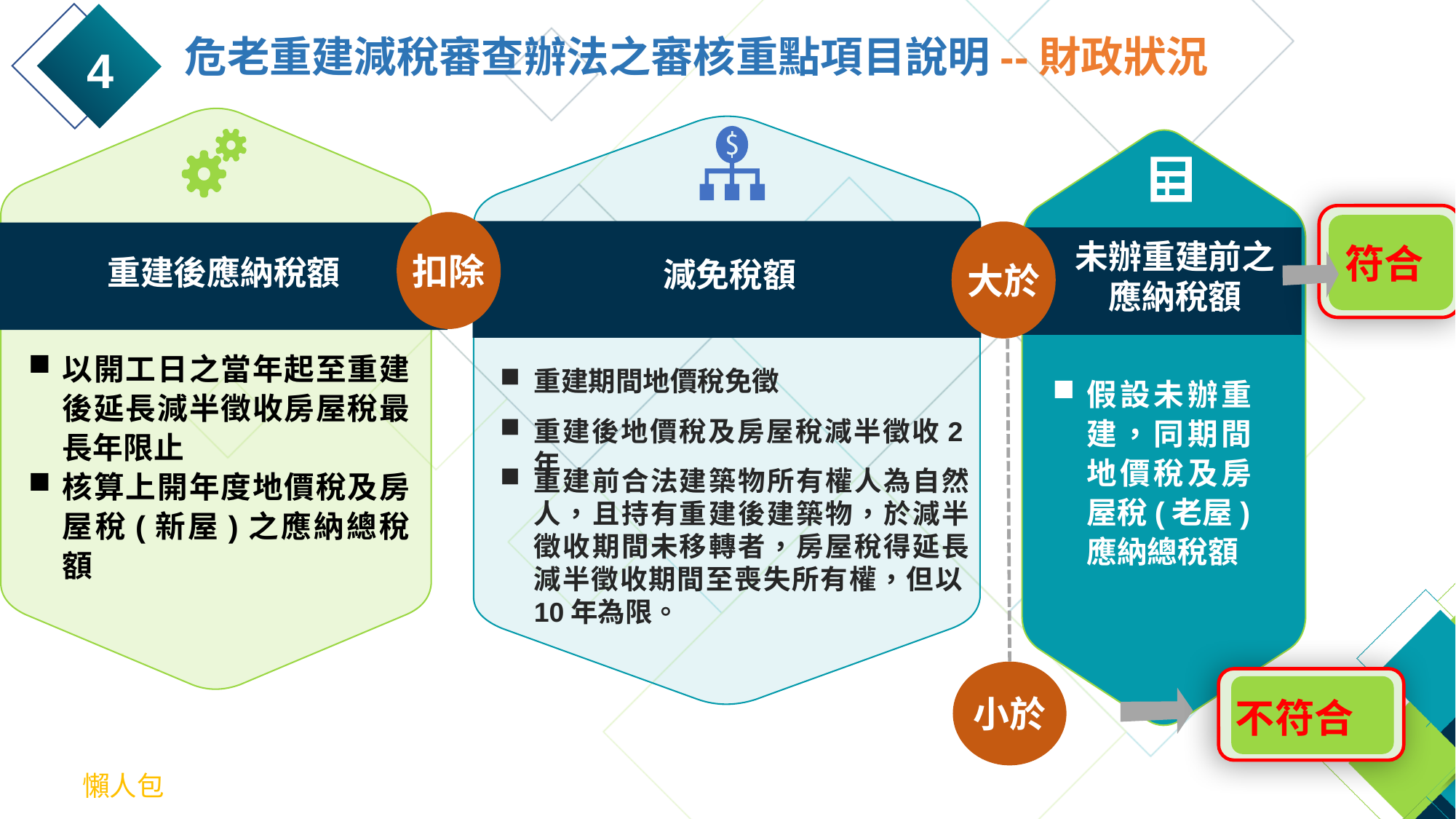

危老重建減稅審查辦法之審核重點項目說明--財政狀況
4

重建後應納稅額
以開工日之當年起至重建後延長減半徵收房屋稅最長年限止
核算上開年度地價稅及房屋稅(新屋)之應納總稅額

減免稅額
重建期間地價稅免徵
重建後地價稅及房屋稅減半徵收2年
重建前合法建築物所有權人為自然人，且持有重建後建築物，於減半徵收期間未移轉者，房屋稅得延長減半徵收期間至喪失所有權，但以10年為限。

假設未辦重建，同期間地價稅及房屋稅(老屋)應納總稅額
扣除
大於

未辦重建前之應納稅額

符合

小於

不符合
懶人包